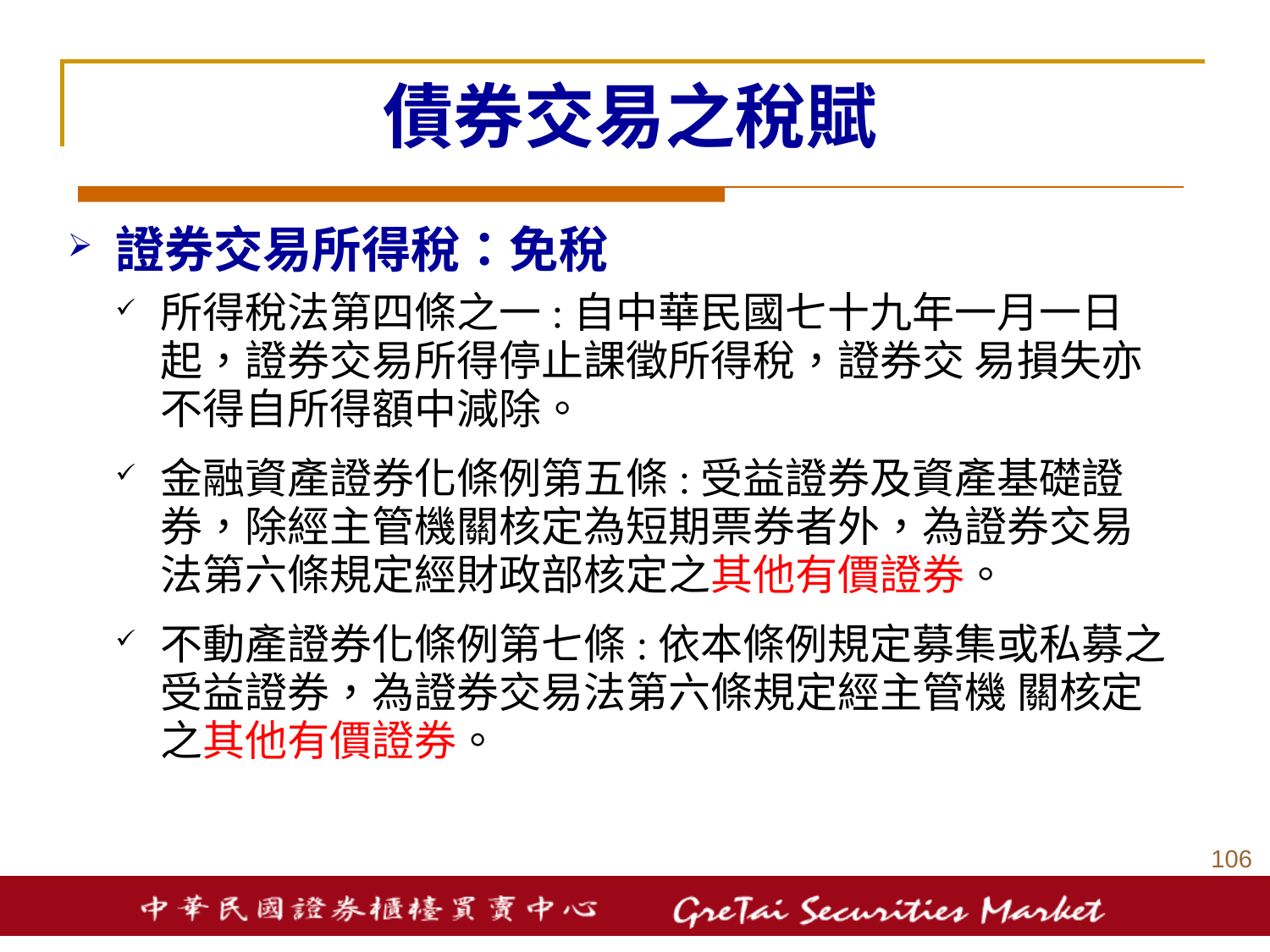

# 債券交易之稅賦

證券交易所得稅：免稅
所得稅法第四條之一:自中華民國七十九年一月一日起，證券交易所得停止課徵所得稅，證券交 易損失亦不得自所得額中減除。
金融資產證券化條例第五條:受益證券及資產基礎證券，除經主管機關核定為短期票券者外，為證券交易法第六條規定經財政部核定之其他有價證券。
不動產證券化條例第七條:依本條例規定募集或私募之受益證券，為證券交易法第六條規定經主管機 關核定之其他有價證券。
106